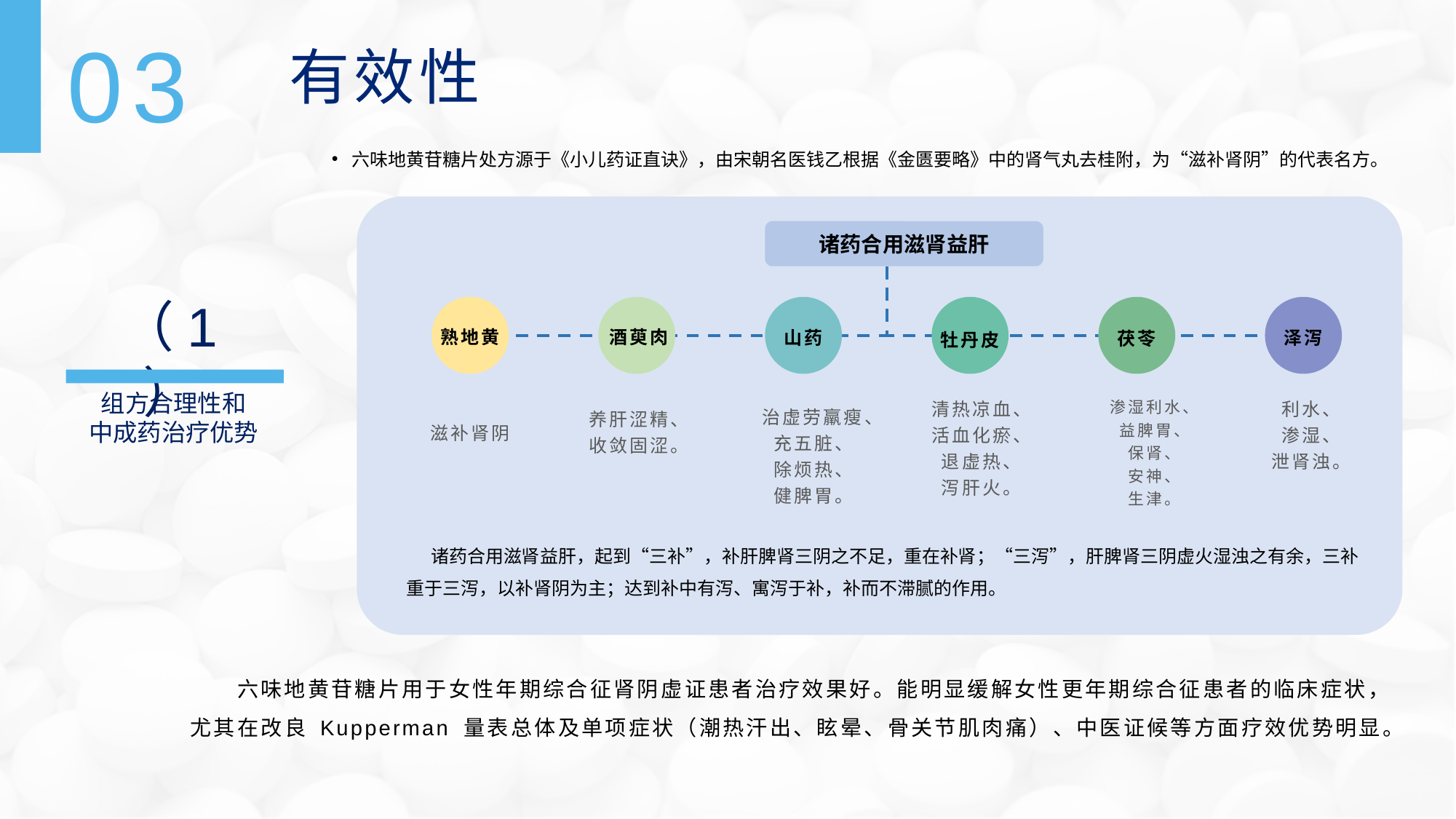

03
有效性
六味地黄苷糖片处方源于《小儿药证直诀》，由宋朝名医钱乙根据《金匮要略》中的肾气丸去桂附，为“滋补肾阴”的代表名方。

诸药合用滋肾益肝
（1）

酒萸肉
熟地黄
山药
茯苓
泽泻
牡丹皮

组方合理性和
中成药治疗优势
清热凉血、
活血化瘀、
退虚热、
泻肝火。
渗湿利水、
益脾胃、
保肾、
安神、
生津。
利水、
渗湿、
泄肾浊。
治虚劳羸瘦、充五脏、
除烦热、
健脾胃。
养肝涩精、
收敛固涩。
滋补肾阴
     诸药合用滋肾益肝，起到“三补”，补肝脾肾三阴之不足，重在补肾；“三泻”，肝脾肾三阴虚火湿浊之有余，三补重于三泻，以补肾阴为主；达到补中有泻、寓泻于补，补而不滞腻的作用。
      六味地黄苷糖片用于女性年期综合征肾阴虚证患者治疗效果好。能明显缓解女性更年期综合征患者的临床症状，尤其在改良 Kupperman 量表总体及单项症状（潮热汗出、眩晕、骨关节肌肉痛）、中医证候等方面疗效优势明显。
8